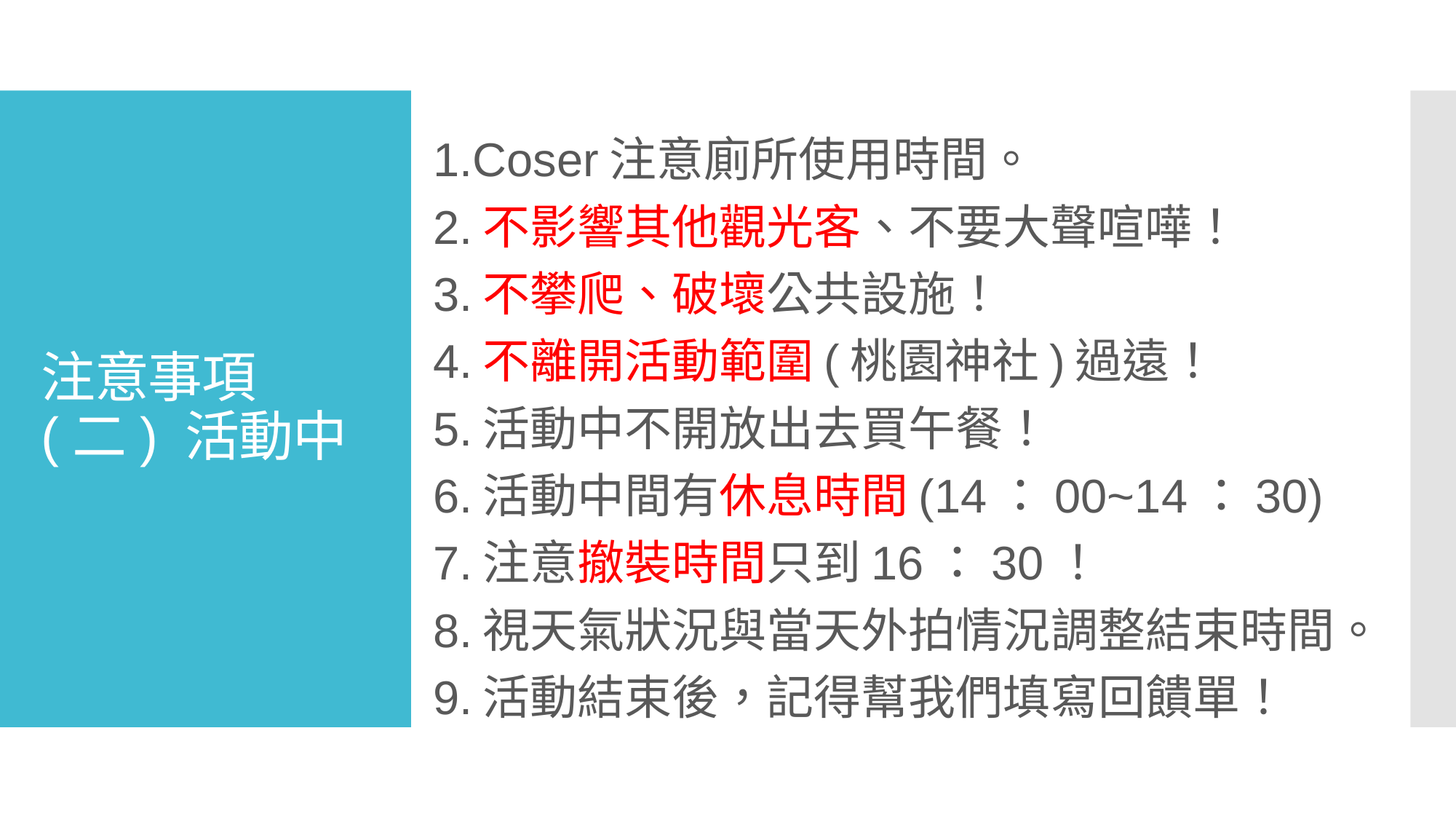

1.Coser注意廁所使用時間。
2.不影響其他觀光客、不要大聲喧嘩！
3.不攀爬、破壞公共設施！
4.不離開活動範圍(桃園神社)過遠！
5.活動中不開放出去買午餐！
6.活動中間有休息時間(14：00~14：30)
7.注意撤裝時間只到16：30！
8.視天氣狀況與當天外拍情況調整結束時間。
9.活動結束後，記得幫我們填寫回饋單！

# 注意事項(二) 活動中